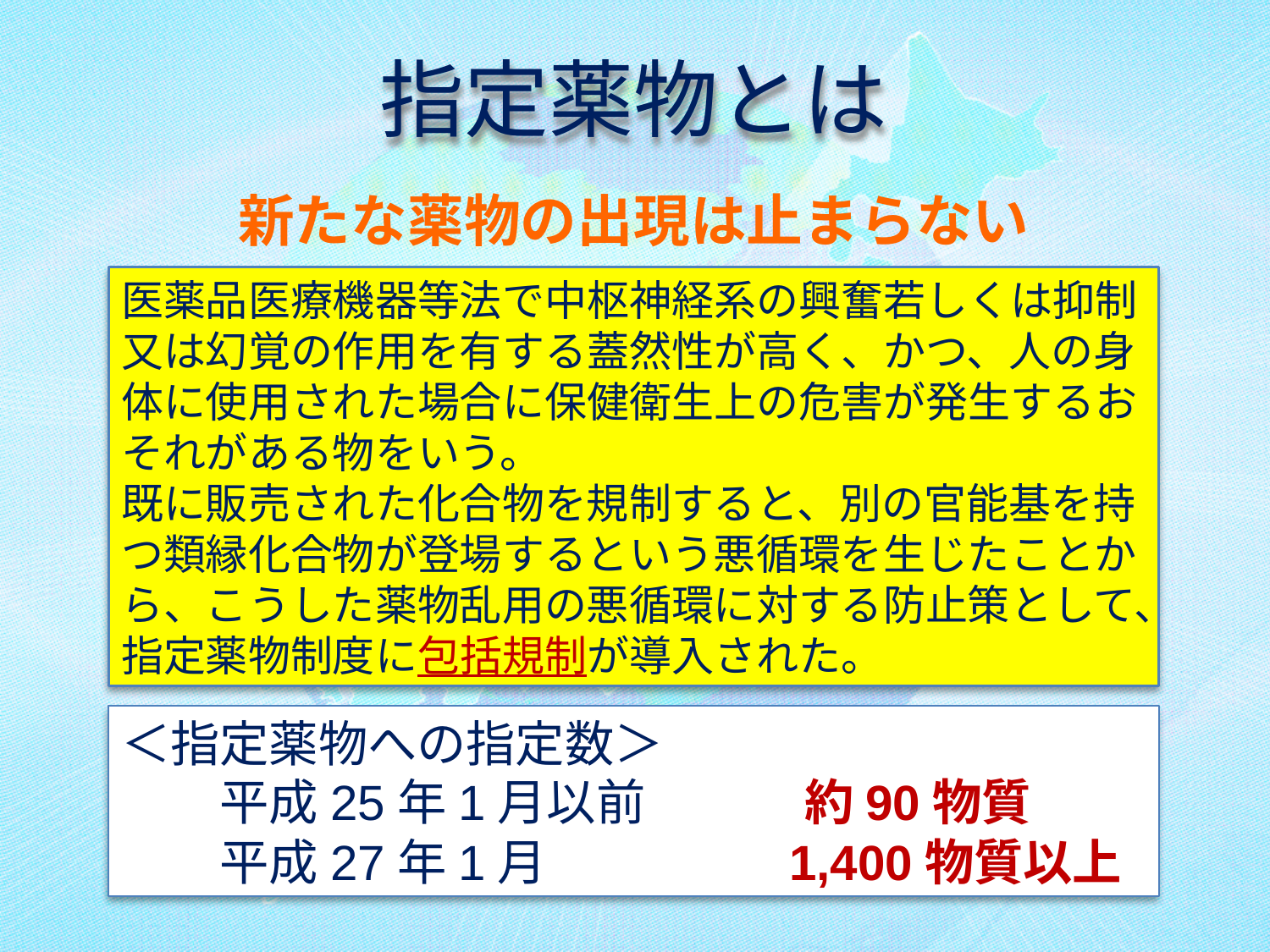

指定薬物とは
新たな薬物の出現は止まらない
医薬品医療機器等法で中枢神経系の興奮若しくは抑制又は幻覚の作用を有する蓋然性が高く、かつ、人の身体に使用された場合に保健衛生上の危害が発生するおそれがある物をいう。
既に販売された化合物を規制すると、別の官能基を持つ類縁化合物が登場するという悪循環を生じたことから、こうした薬物乱用の悪循環に対する防止策として、指定薬物制度に包括規制が導入された。
＜指定薬物への指定数＞
　　平成25年1月以前　　　 約90物質
　　平成27年1月　　 　　  1,400物質以上